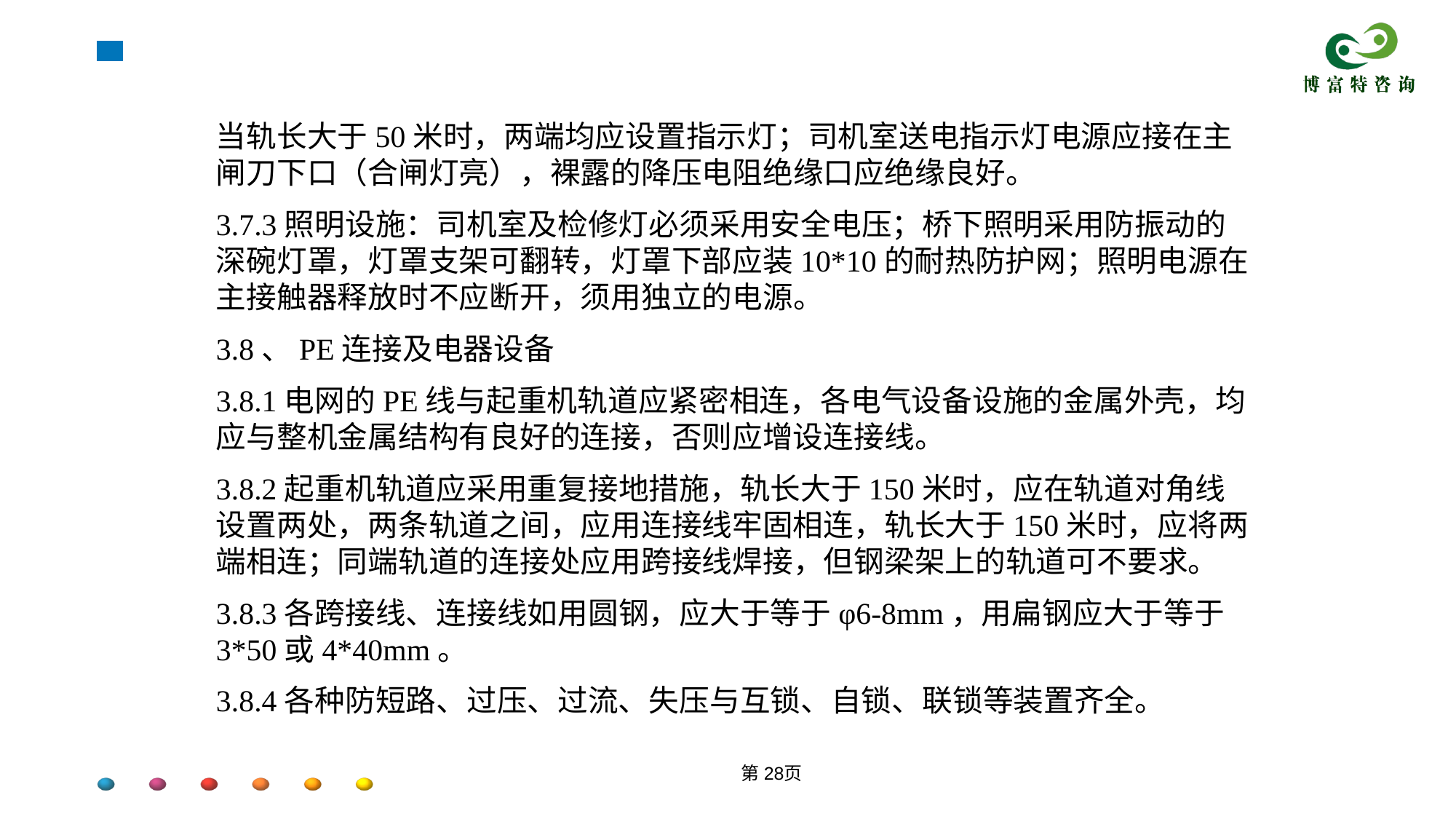

当轨长大于50米时，两端均应设置指示灯；司机室送电指示灯电源应接在主闸刀下口（合闸灯亮），裸露的降压电阻绝缘口应绝缘良好。
3.7.3照明设施：司机室及检修灯必须采用安全电压；桥下照明采用防振动的深碗灯罩，灯罩支架可翻转，灯罩下部应装10*10的耐热防护网；照明电源在主接触器释放时不应断开，须用独立的电源。
3.8、PE连接及电器设备
3.8.1电网的PE线与起重机轨道应紧密相连，各电气设备设施的金属外壳，均应与整机金属结构有良好的连接，否则应增设连接线。
3.8.2起重机轨道应采用重复接地措施，轨长大于150米时，应在轨道对角线设置两处，两条轨道之间，应用连接线牢固相连，轨长大于150米时，应将两端相连；同端轨道的连接处应用跨接线焊接，但钢梁架上的轨道可不要求。
3.8.3各跨接线、连接线如用圆钢，应大于等于φ6-8mm，用扁钢应大于等于3*50或4*40mm。
3.8.4各种防短路、过压、过流、失压与互锁、自锁、联锁等装置齐全。